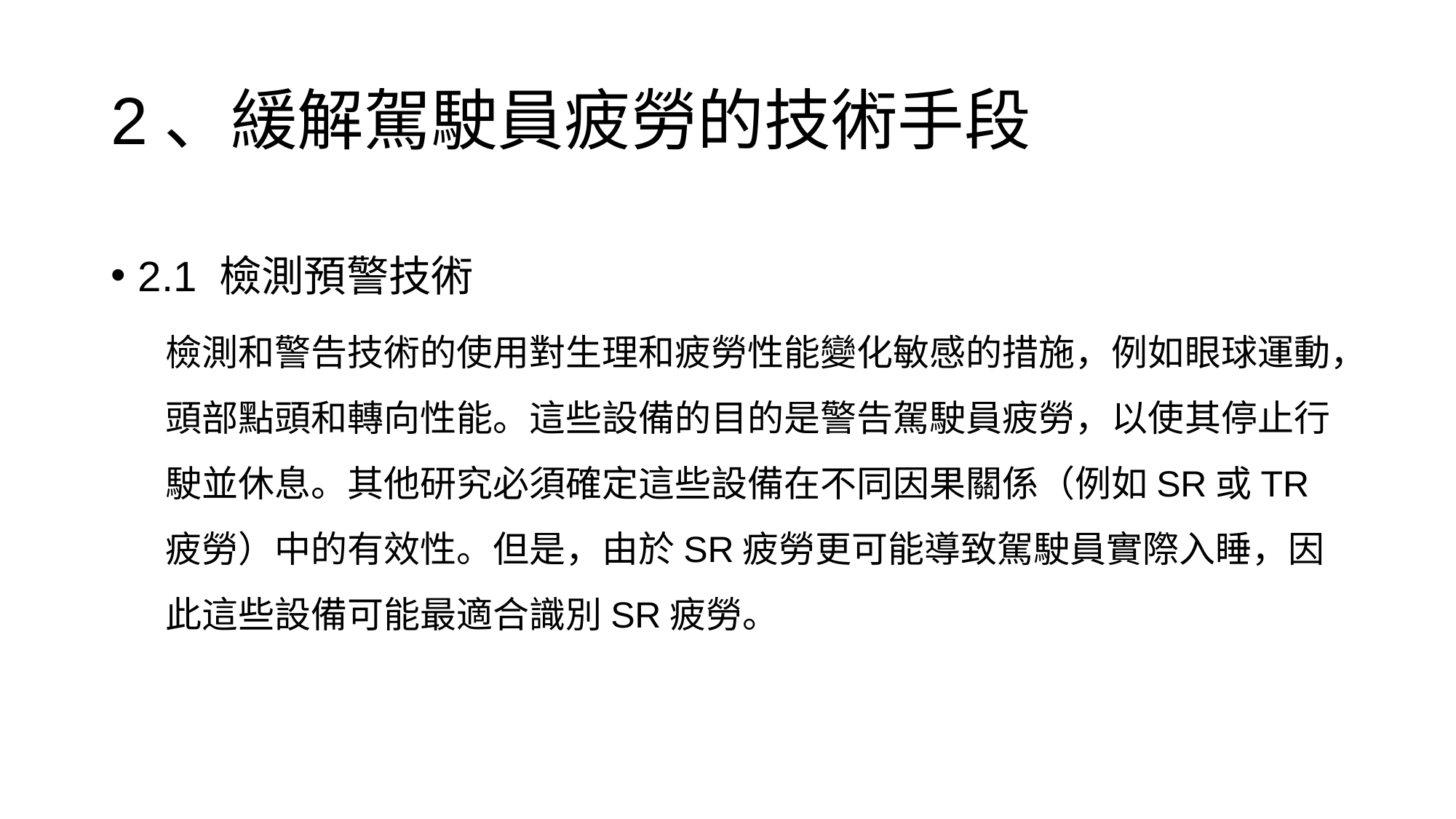

# 2、緩解駕駛員疲勞的技術手段
2.1 檢測預警技術
檢測和警告技術的使用對生理和疲勞性能變化敏感的措施，例如眼球運動，頭部點頭和轉向性能。這些設備的目的是警告駕駛員疲勞，以使其停止行駛並休息。其他研究必須確定這些設備在不同因果關係（例如SR或TR疲勞）中的有效性。但是，由於SR疲勞更可能導致駕駛員實際入睡，因此這些設備可能最適合識別SR疲勞。